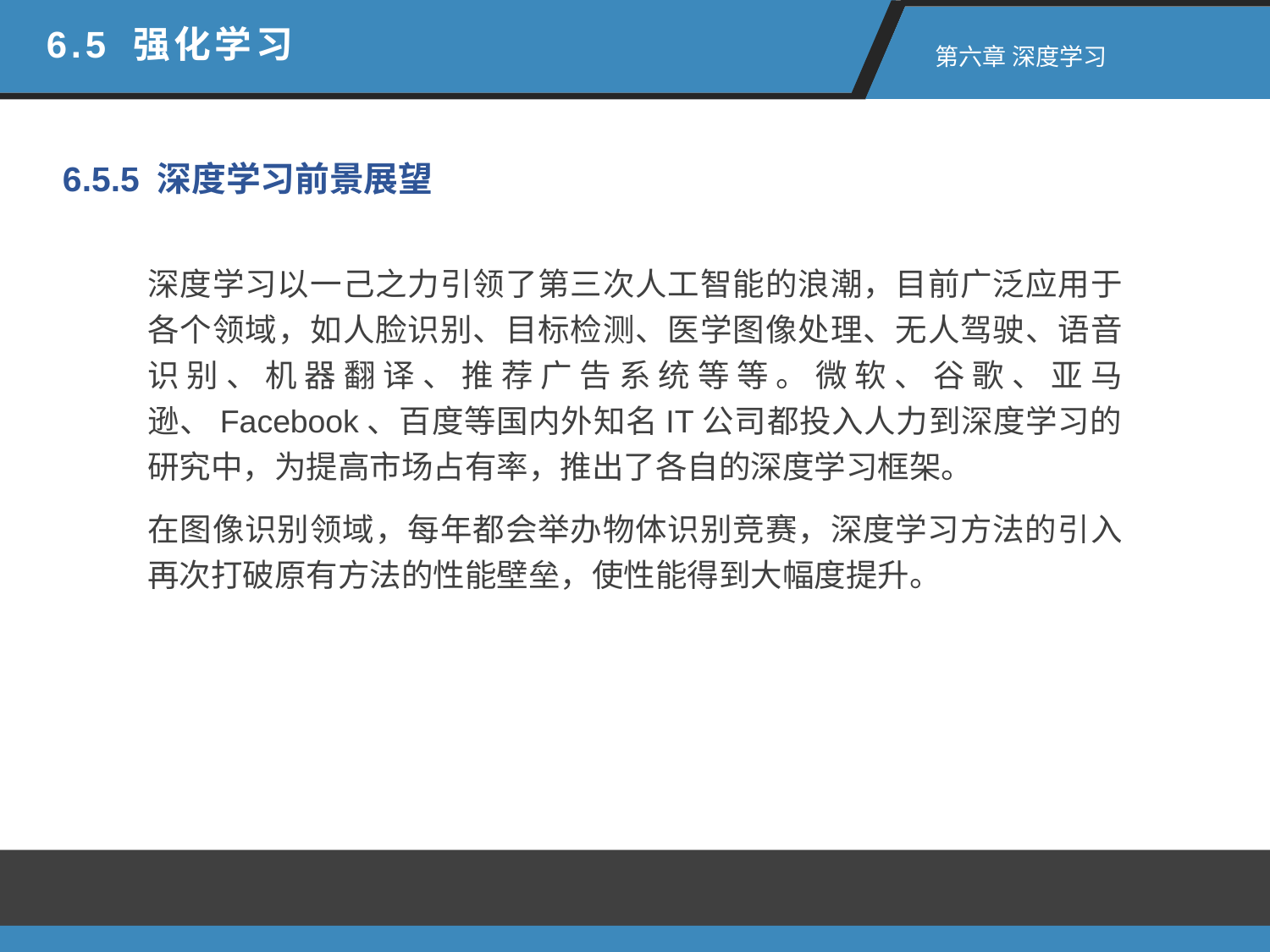

6.5 强化学习
  第六章 深度学习
6.5.5 深度学习前景展望
深度学习以一己之力引领了第三次人工智能的浪潮，目前广泛应用于各个领域，如人脸识别、目标检测、医学图像处理、无人驾驶、语音识别、机器翻译、推荐广告系统等等。微软、谷歌、亚马逊、Facebook、百度等国内外知名IT公司都投入人力到深度学习的研究中，为提高市场占有率，推出了各自的深度学习框架。
在图像识别领域，每年都会举办物体识别竞赛，深度学习方法的引入再次打破原有方法的性能壁垒，使性能得到大幅度提升。